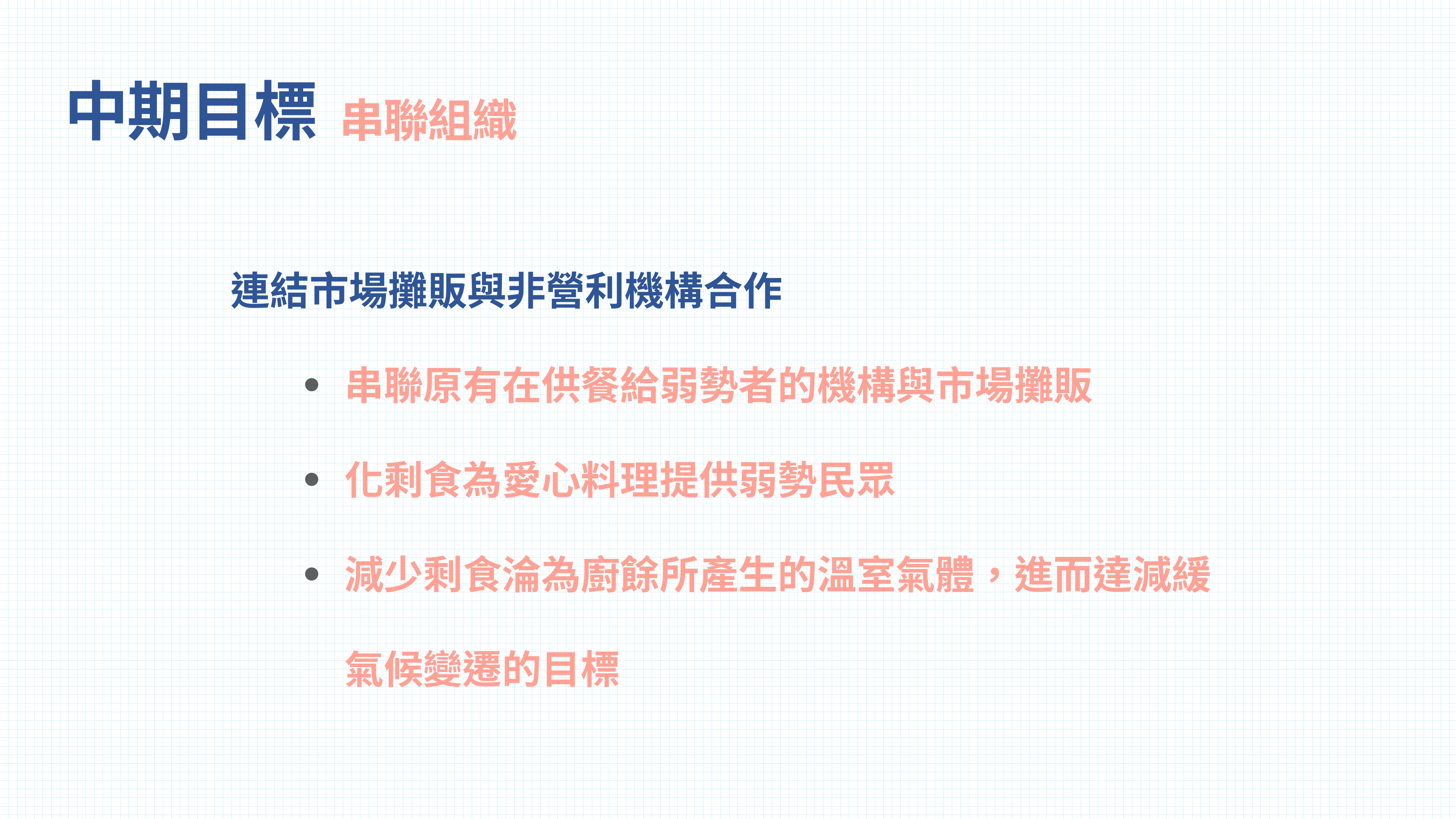

# 中期目標
串聯組織
連結市場攤販與非營利機構合作
串聯原有在供餐給弱勢者的機構與市場攤販
化剩食為愛心料理提供弱勢民眾
減少剩食淪為廚餘所產生的溫室氣體，進而達減緩氣候變遷的目標